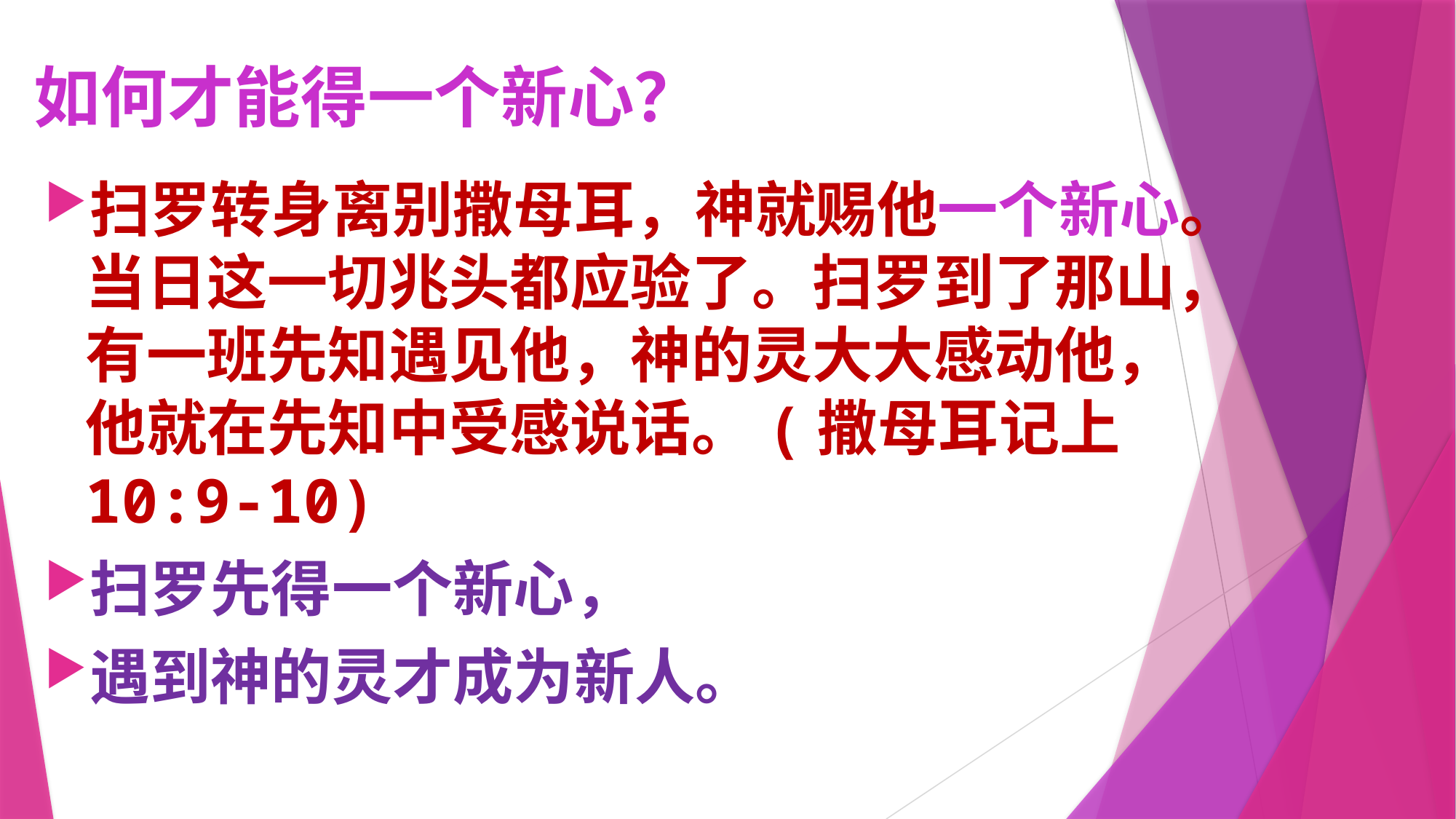

# 如何才能得一个新心？
扫罗转身离别撒母耳，神就赐他一个新心。当日这一切兆头都应验了。扫罗到了那山，有一班先知遇见他，神的灵大大感动他，他就在先知中受感说话。(撒母耳记上 10:9-10)
扫罗先得一个新心，
遇到神的灵才成为新人。